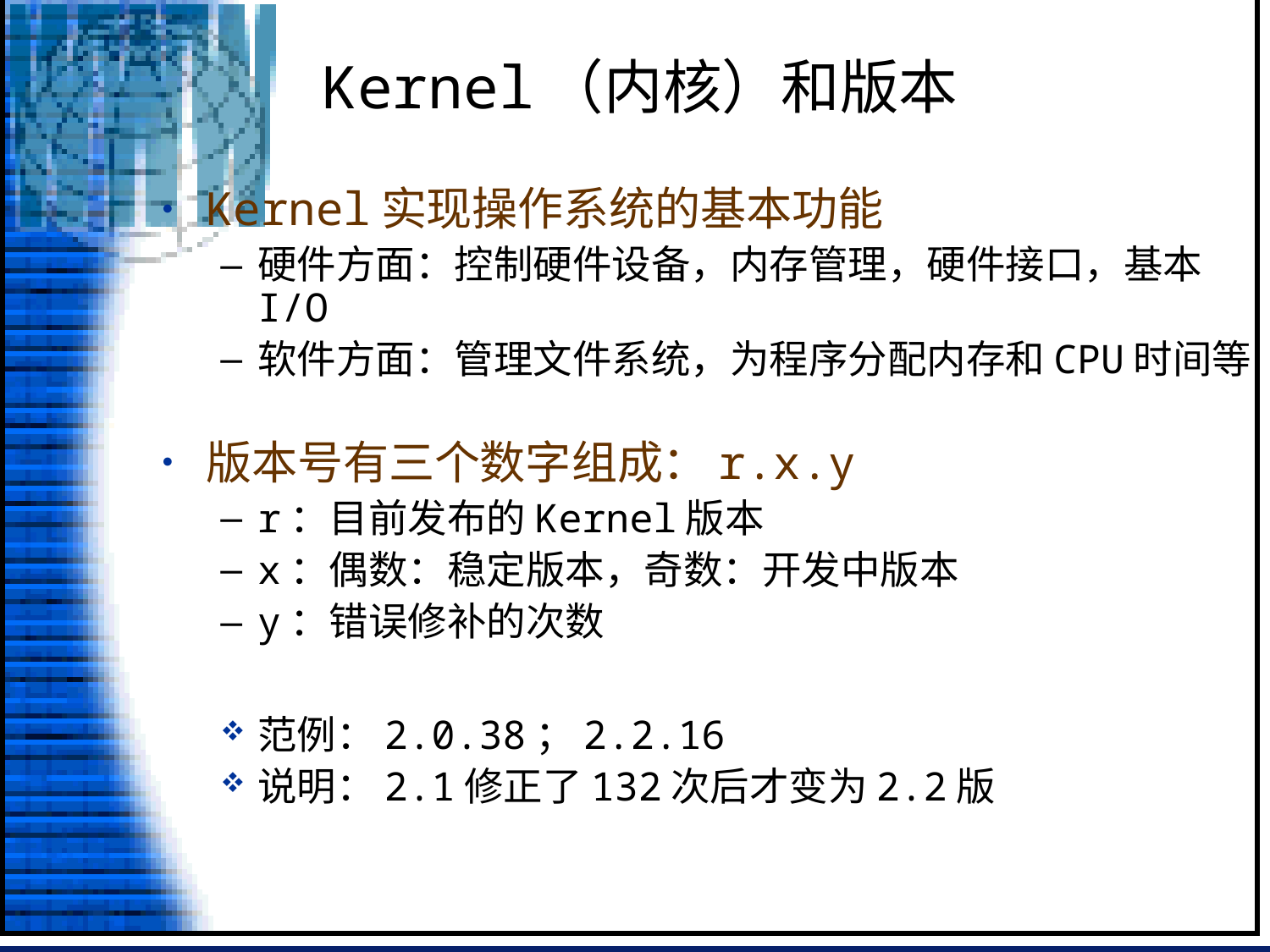

# Kernel（内核）和版本
Kernel实现操作系统的基本功能
硬件方面：控制硬件设备，内存管理，硬件接口，基本I/O
软件方面：管理文件系统，为程序分配内存和CPU时间等

版本号有三个数字组成：r.x.y
r：目前发布的Kernel版本
x：偶数：稳定版本，奇数：开发中版本
y：错误修补的次数

范例：2.0.38；2.2.16
说明：2.1修正了132次后才变为2.2版